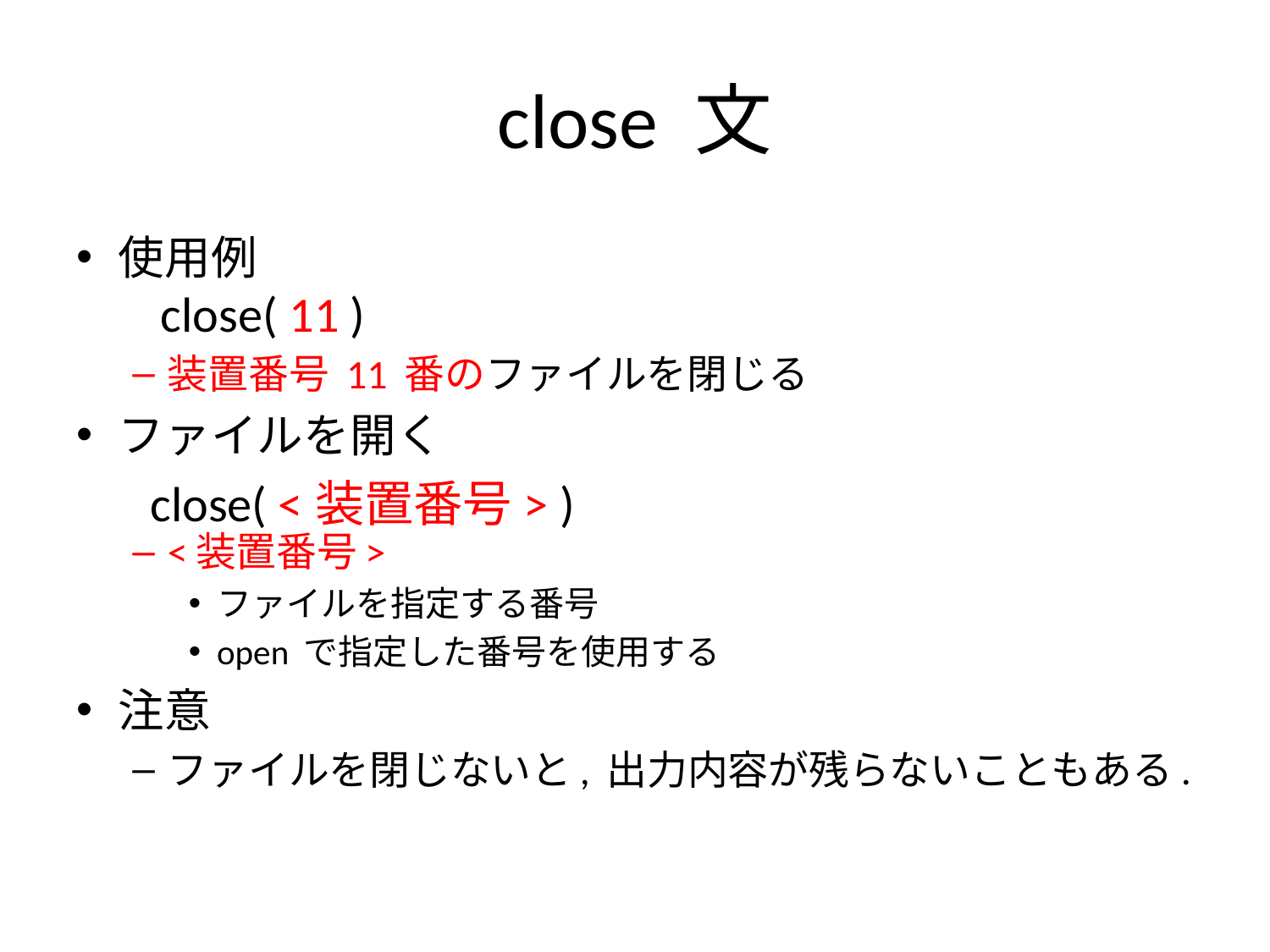

# close 文
使用例

装置番号 11 番のファイルを閉じる
ファイルを開く

<装置番号>
ファイルを指定する番号
open で指定した番号を使用する
注意
ファイルを閉じないと, 出力内容が残らないこともある.
close( 11 )
close( <装置番号> )